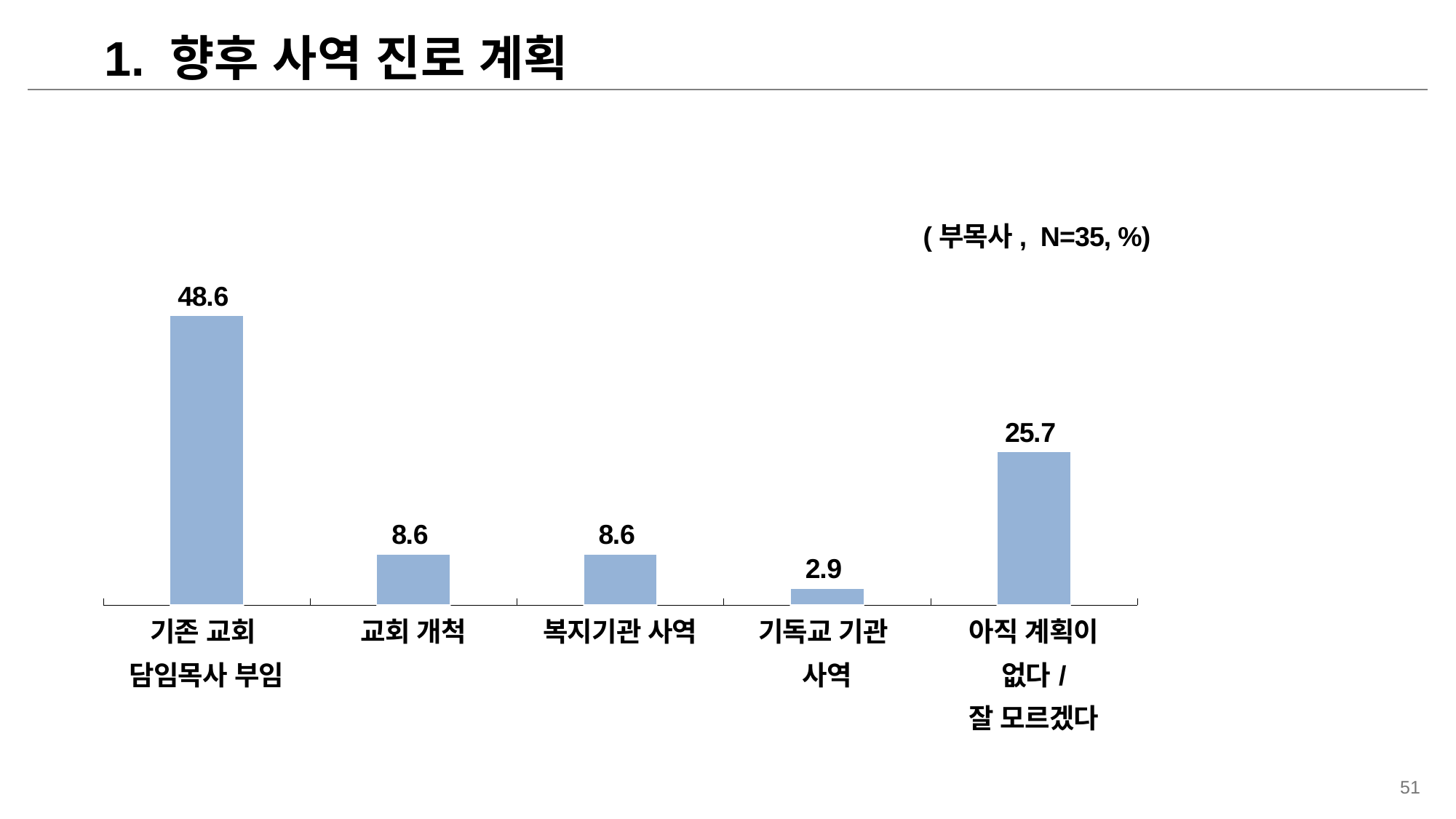

1. 향후 사역 진로 계획

### Chart

| Category | 개신교인 |
|---|---|
(부목사,  N=35, %)
| 기존 교회 담임목사 부임 | 교회 개척 | 복지기관 사역 | 기독교 기관 사역 | 아직 계획이 없다/ 잘 모르겠다 |
| --- | --- | --- | --- | --- |